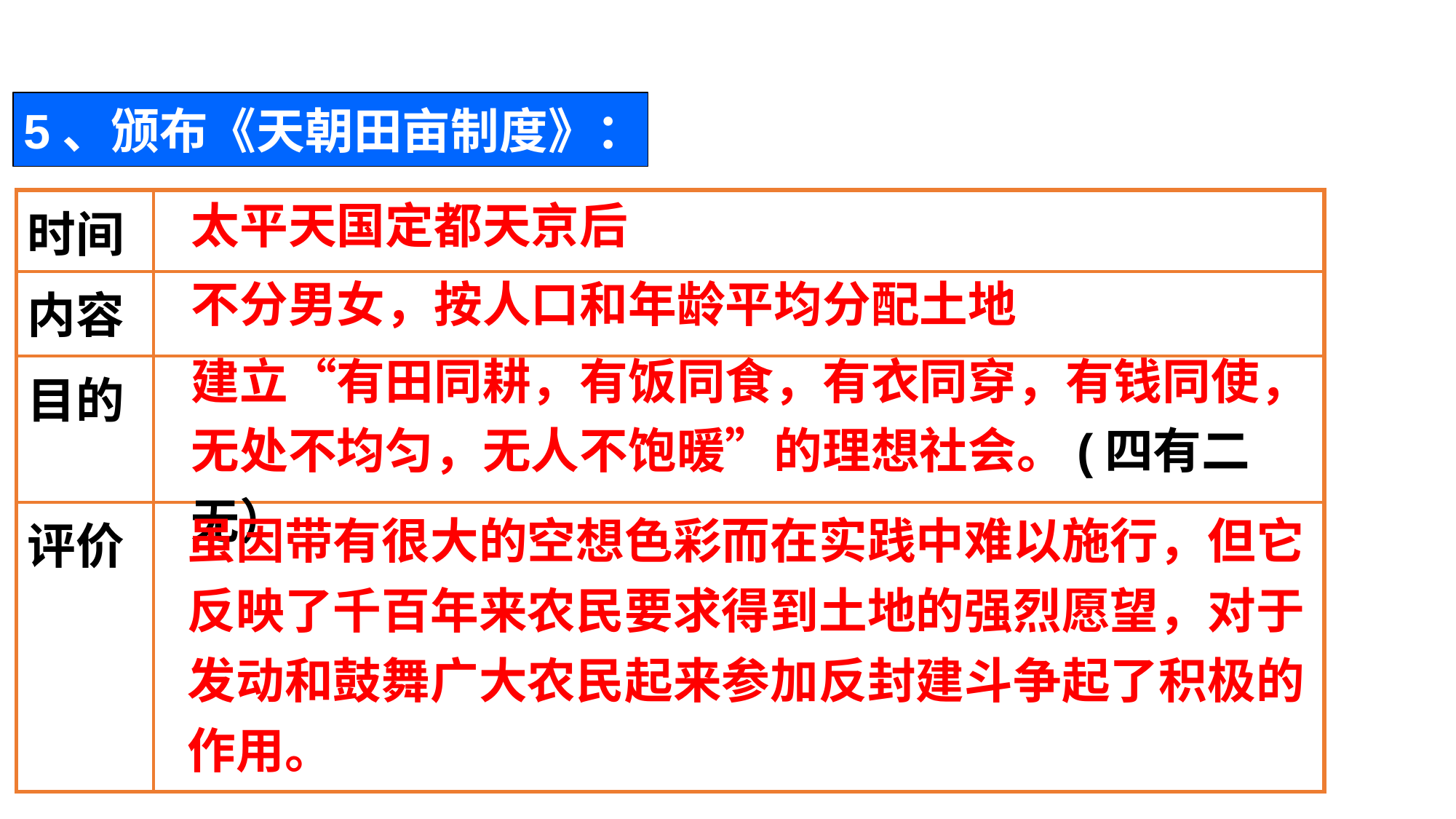

5、颁布《天朝田亩制度》：
太平天国定都天京后
| 时间 |  |
| --- | --- |
| 内容 |  |
| 目的 |  |
| 评价 |  |
不分男女，按人口和年龄平均分配土地
建立“有田同耕，有饭同食，有衣同穿，有钱同使，无处不均匀，无人不饱暖”的理想社会。(四有二无）
虽因带有很大的空想色彩而在实践中难以施行，但它反映了千百年来农民要求得到土地的强烈愿望，对于发动和鼓舞广大农民起来参加反封建斗争起了积极的作用。